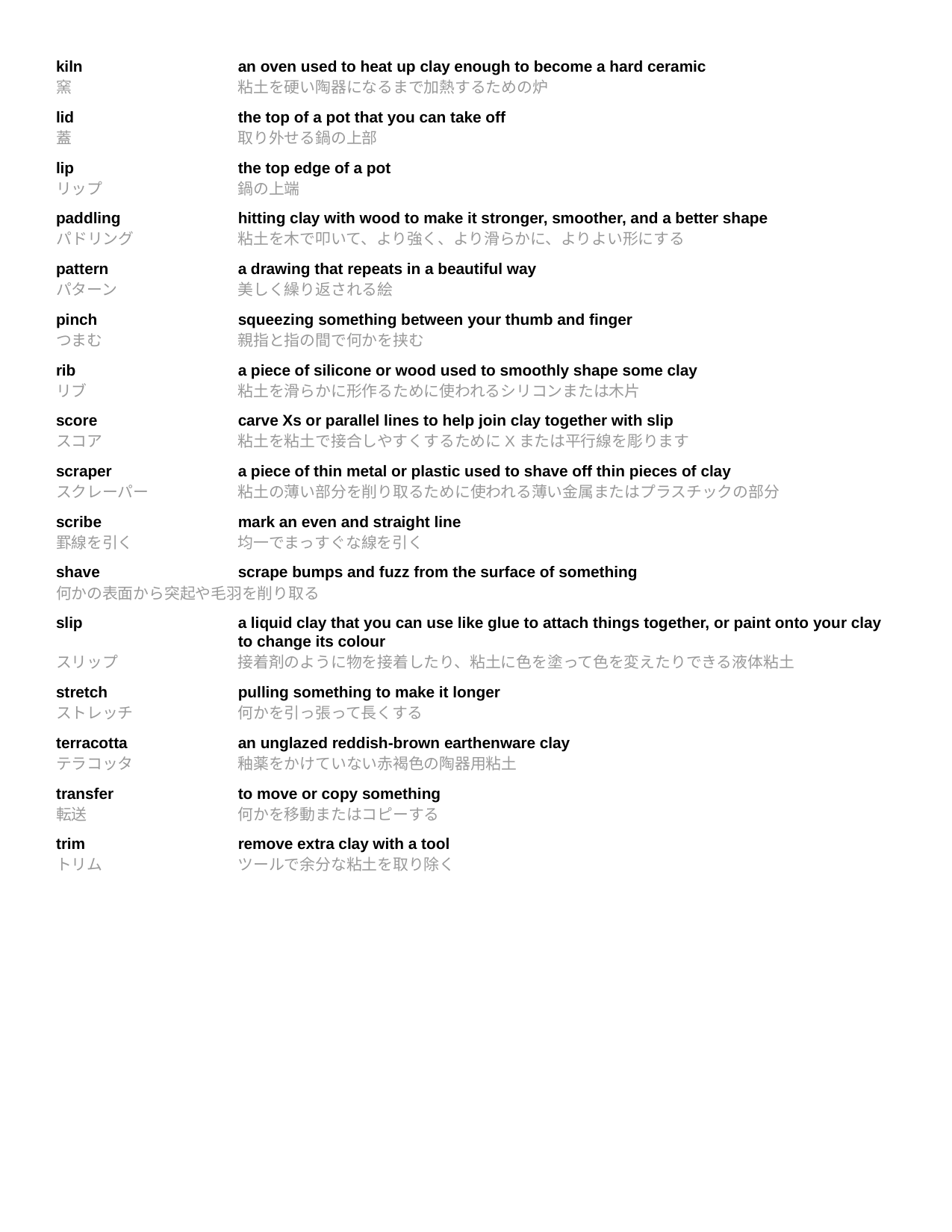

kiln	an oven used to heat up clay enough to become a hard ceramic
窯	粘土を硬い陶器になるまで加熱するための炉
lid	the top of a pot that you can take off
蓋	取り外せる鍋の上部
lip	the top edge of a pot
リップ	鍋の上端
paddling	hitting clay with wood to make it stronger, smoother, and a better shape
パドリング	粘土を木で叩いて、より強く、より滑らかに、よりよい形にする
pattern	a drawing that repeats in a beautiful way
パターン	美しく繰り返される絵
pinch	squeezing something between your thumb and finger
つまむ	親指と指の間で何かを挟む
rib	a piece of silicone or wood used to smoothly shape some clay
リブ	粘土を滑らかに形作るために使われるシリコンまたは木片
score	carve Xs or parallel lines to help join clay together with slip
スコア	粘土を粘土で接合しやすくするためにXまたは平行線を彫ります
scraper	a piece of thin metal or plastic used to shave off thin pieces of clay
スクレーパー	粘土の薄い部分を削り取るために使われる薄い金属またはプラスチックの部分
scribe	mark an even and straight line
罫線を引く	均一でまっすぐな線を引く
shave	scrape bumps and fuzz from the surface of something
何かの表面から突起や毛羽を削り取る
slip	a liquid clay that you can use like glue to attach things together, or paint onto your clay to change its colour
スリップ	接着剤のように物を接着したり、粘土に色を塗って色を変えたりできる液体粘土
stretch	pulling something to make it longer
ストレッチ	何かを引っ張って長くする
terracotta	an unglazed reddish-brown earthenware clay
テラコッタ	釉薬をかけていない赤褐色の陶器用粘土
transfer	to move or copy something
転送	何かを移動またはコピーする
trim	remove extra clay with a tool
トリム	ツールで余分な粘土を取り除く